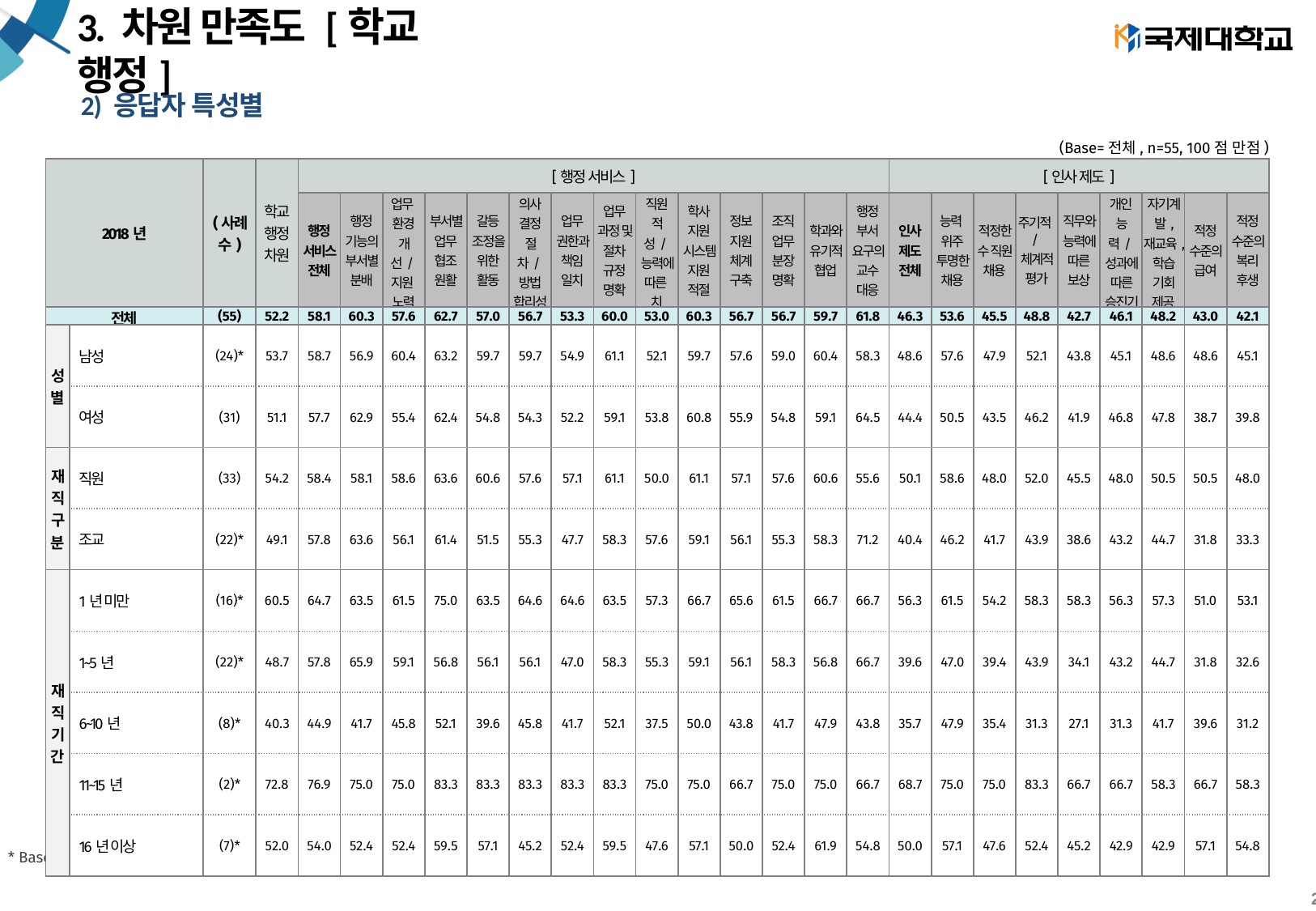

# 3. 차원 만족도 [학교 행정]
2) 응답자 특성별
(Base=전체, n=55, 100점 만점)
| 2018년 |  | (사례수) | 학교 행정 차원 | [행정 서비스] |  |  |  |  |  |  |  |  |  |  |  |  |  | [인사 제도] |  |  |  |  |  |  |  |  |
| --- | --- | --- | --- | --- | --- | --- | --- | --- | --- | --- | --- | --- | --- | --- | --- | --- | --- | --- | --- | --- | --- | --- | --- | --- | --- | --- |
|  |  |  |  | 행정 서비스 전체 | 행정 기능의 부서별 분배 | 업무 환경 개선/지원 노력 | 부서별 업무 협조 원활 | 갈등 조정을 위한 활동 | 의사 결정 절차/방법 합리성 | 업무 권한과 책임 일치 | 업무 과정 및 절차 규정 명확 | 직원 적성/능력에 따른 치 | 학사 지원 시스템 지원 적절 | 정보 지원 체계 구축 | 조직 업무 분장 명확 | 학과와 유기적 협업 | 행정 부서 요구의 교수 대응 | 인사 제도 전체 | 능력 위주 투명한 채용 | 적정한 수 직원 채용 | 주기적/체계적 평가 | 직무와 능력에 따른 보상 | 개인 능력/성과에 따른 승진기회 | 자기계발, 재교육, 학습 기회 제공 | 적정 수준의 급여 | 적정 수준의 복리 후생 |
| 전체 |  | (55) | 52.2 | 58.1 | 60.3 | 57.6 | 62.7 | 57.0 | 56.7 | 53.3 | 60.0 | 53.0 | 60.3 | 56.7 | 56.7 | 59.7 | 61.8 | 46.3 | 53.6 | 45.5 | 48.8 | 42.7 | 46.1 | 48.2 | 43.0 | 42.1 |
| 성별 | 남성 | (24)\* | 53.7 | 58.7 | 56.9 | 60.4 | 63.2 | 59.7 | 59.7 | 54.9 | 61.1 | 52.1 | 59.7 | 57.6 | 59.0 | 60.4 | 58.3 | 48.6 | 57.6 | 47.9 | 52.1 | 43.8 | 45.1 | 48.6 | 48.6 | 45.1 |
|  | 여성 | (31) | 51.1 | 57.7 | 62.9 | 55.4 | 62.4 | 54.8 | 54.3 | 52.2 | 59.1 | 53.8 | 60.8 | 55.9 | 54.8 | 59.1 | 64.5 | 44.4 | 50.5 | 43.5 | 46.2 | 41.9 | 46.8 | 47.8 | 38.7 | 39.8 |
| 재직구분 | 직원 | (33) | 54.2 | 58.4 | 58.1 | 58.6 | 63.6 | 60.6 | 57.6 | 57.1 | 61.1 | 50.0 | 61.1 | 57.1 | 57.6 | 60.6 | 55.6 | 50.1 | 58.6 | 48.0 | 52.0 | 45.5 | 48.0 | 50.5 | 50.5 | 48.0 |
|  | 조교 | (22)\* | 49.1 | 57.8 | 63.6 | 56.1 | 61.4 | 51.5 | 55.3 | 47.7 | 58.3 | 57.6 | 59.1 | 56.1 | 55.3 | 58.3 | 71.2 | 40.4 | 46.2 | 41.7 | 43.9 | 38.6 | 43.2 | 44.7 | 31.8 | 33.3 |
| 재직기간 | 1년 미만 | (16)\* | 60.5 | 64.7 | 63.5 | 61.5 | 75.0 | 63.5 | 64.6 | 64.6 | 63.5 | 57.3 | 66.7 | 65.6 | 61.5 | 66.7 | 66.7 | 56.3 | 61.5 | 54.2 | 58.3 | 58.3 | 56.3 | 57.3 | 51.0 | 53.1 |
|  | 1~5년 | (22)\* | 48.7 | 57.8 | 65.9 | 59.1 | 56.8 | 56.1 | 56.1 | 47.0 | 58.3 | 55.3 | 59.1 | 56.1 | 58.3 | 56.8 | 66.7 | 39.6 | 47.0 | 39.4 | 43.9 | 34.1 | 43.2 | 44.7 | 31.8 | 32.6 |
|  | 6~10년 | (8)\* | 40.3 | 44.9 | 41.7 | 45.8 | 52.1 | 39.6 | 45.8 | 41.7 | 52.1 | 37.5 | 50.0 | 43.8 | 41.7 | 47.9 | 43.8 | 35.7 | 47.9 | 35.4 | 31.3 | 27.1 | 31.3 | 41.7 | 39.6 | 31.2 |
|  | 11~15년 | (2)\* | 72.8 | 76.9 | 75.0 | 75.0 | 83.3 | 83.3 | 83.3 | 83.3 | 83.3 | 75.0 | 75.0 | 66.7 | 75.0 | 75.0 | 66.7 | 68.7 | 75.0 | 75.0 | 83.3 | 66.7 | 66.7 | 58.3 | 66.7 | 58.3 |
|  | 16년 이상 | (7)\* | 52.0 | 54.0 | 52.4 | 52.4 | 59.5 | 57.1 | 45.2 | 52.4 | 59.5 | 47.6 | 57.1 | 50.0 | 52.4 | 61.9 | 54.8 | 50.0 | 57.1 | 47.6 | 52.4 | 45.2 | 42.9 | 42.9 | 57.1 | 54.8 |
* Base가 작아(n<30) 해석에 유의